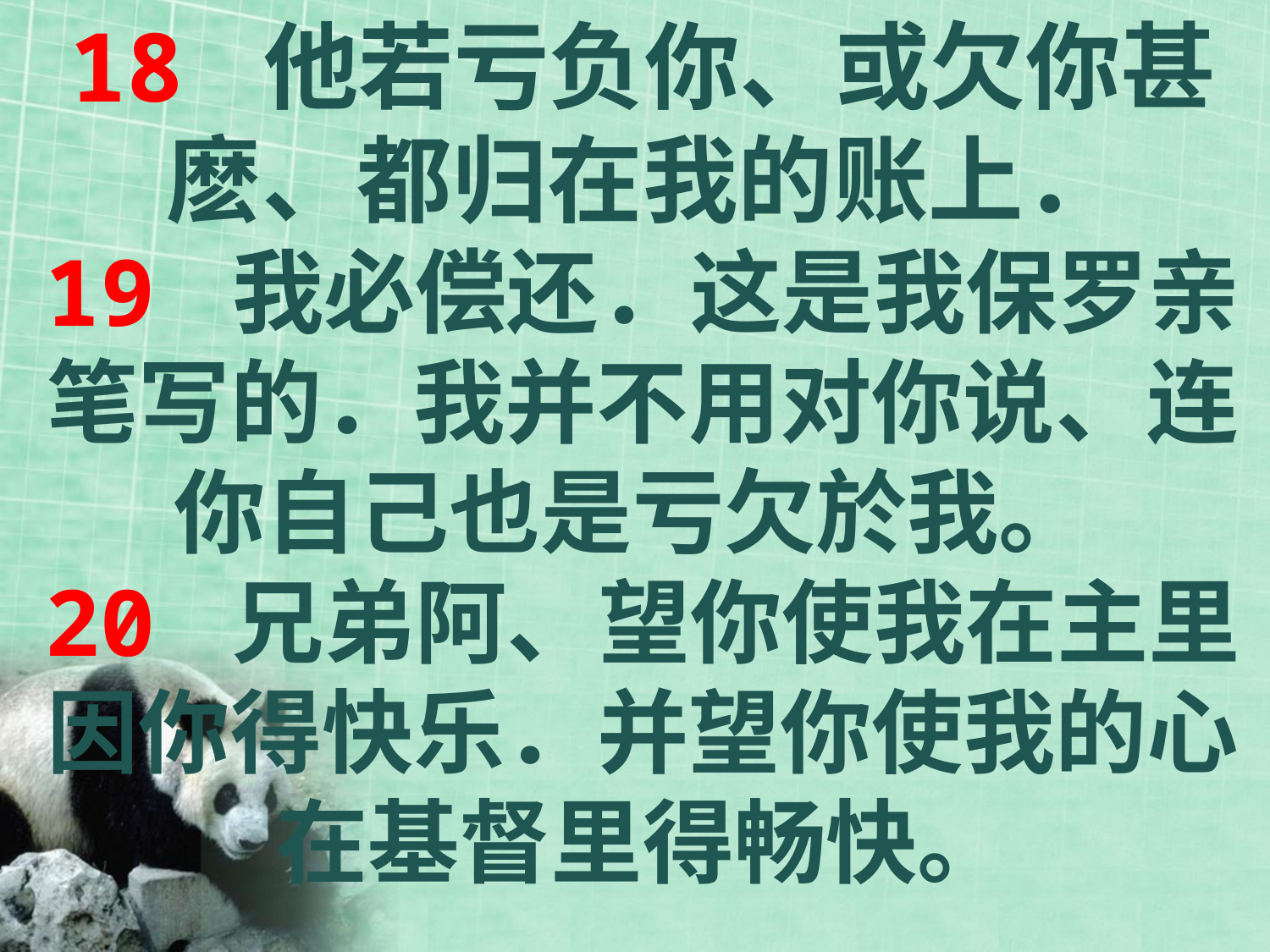

18 他若亏负你、或欠你甚麽、都归在我的账上．
19 我必偿还．这是我保罗亲笔写的．我并不用对你说、连你自己也是亏欠於我。
20 兄弟阿、望你使我在主里因你得快乐．并望你使我的心在基督里得畅快。